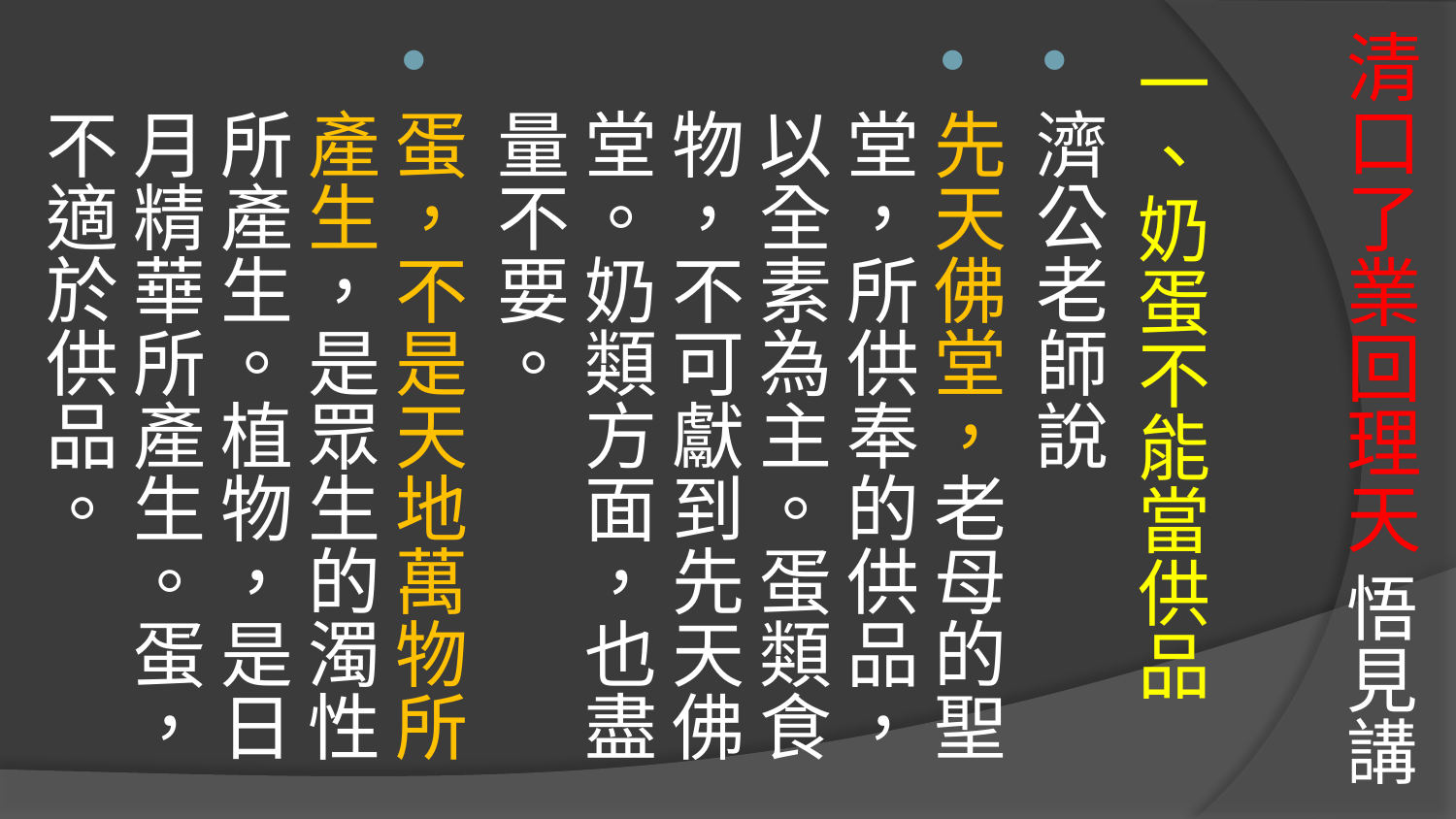

# 清口了業回理天 悟見講
一、奶蛋不能當供品
濟公老師說
先天佛堂，老母的聖堂，所供奉的供品，以全素為主。蛋類食物，不可獻到先天佛堂。奶類方面，也盡量不要。
蛋，不是天地萬物所產生，是眾生的濁性所產生。植物，是日月精華所產生。蛋，不適於供品。